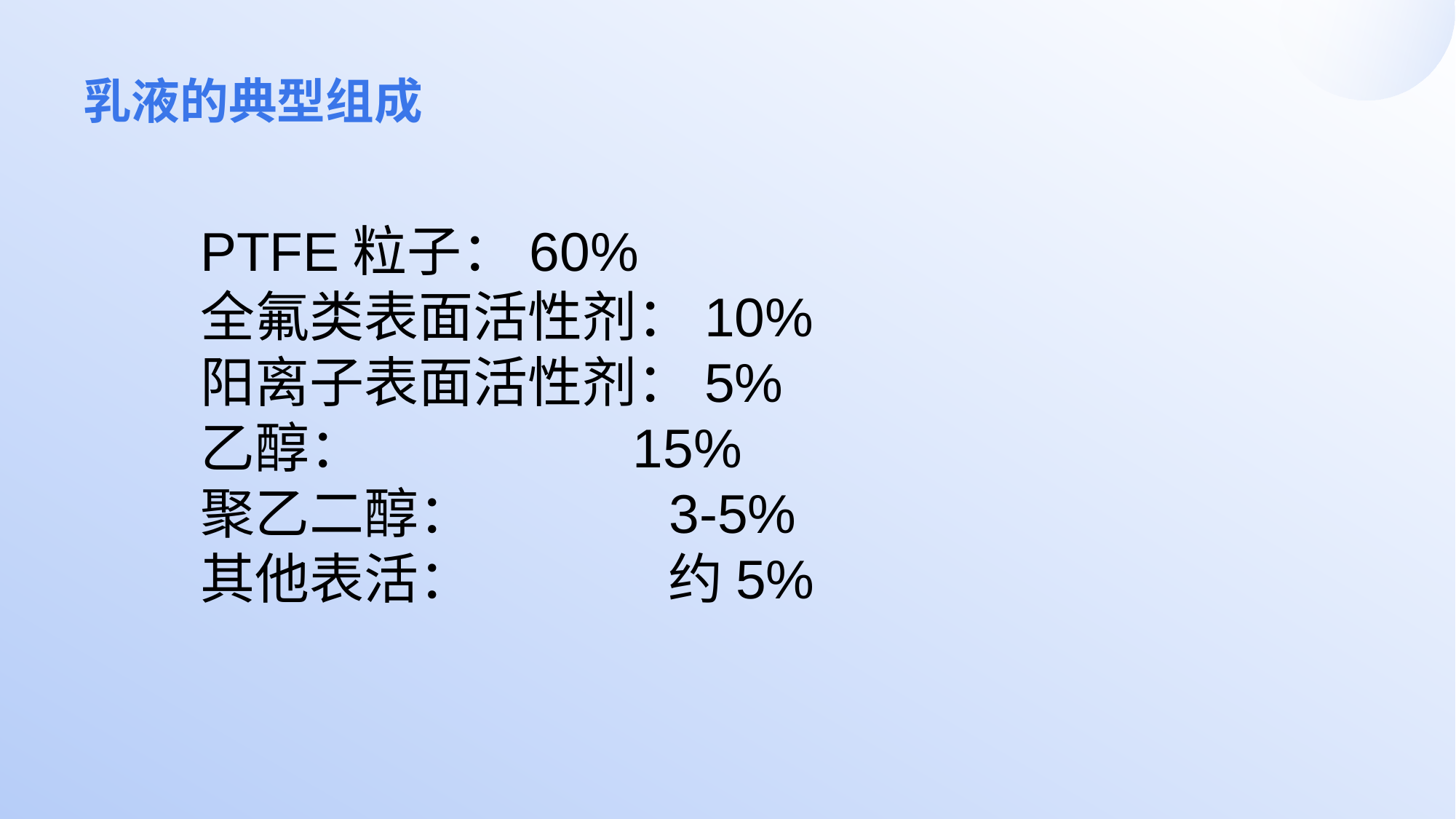

# 乳液的典型组成
PTFE粒子：60%
全氟类表面活性剂：10%
阳离子表面活性剂：5%
乙醇：                     15%
聚乙二醇：               3-5%
其他表活：                约5%